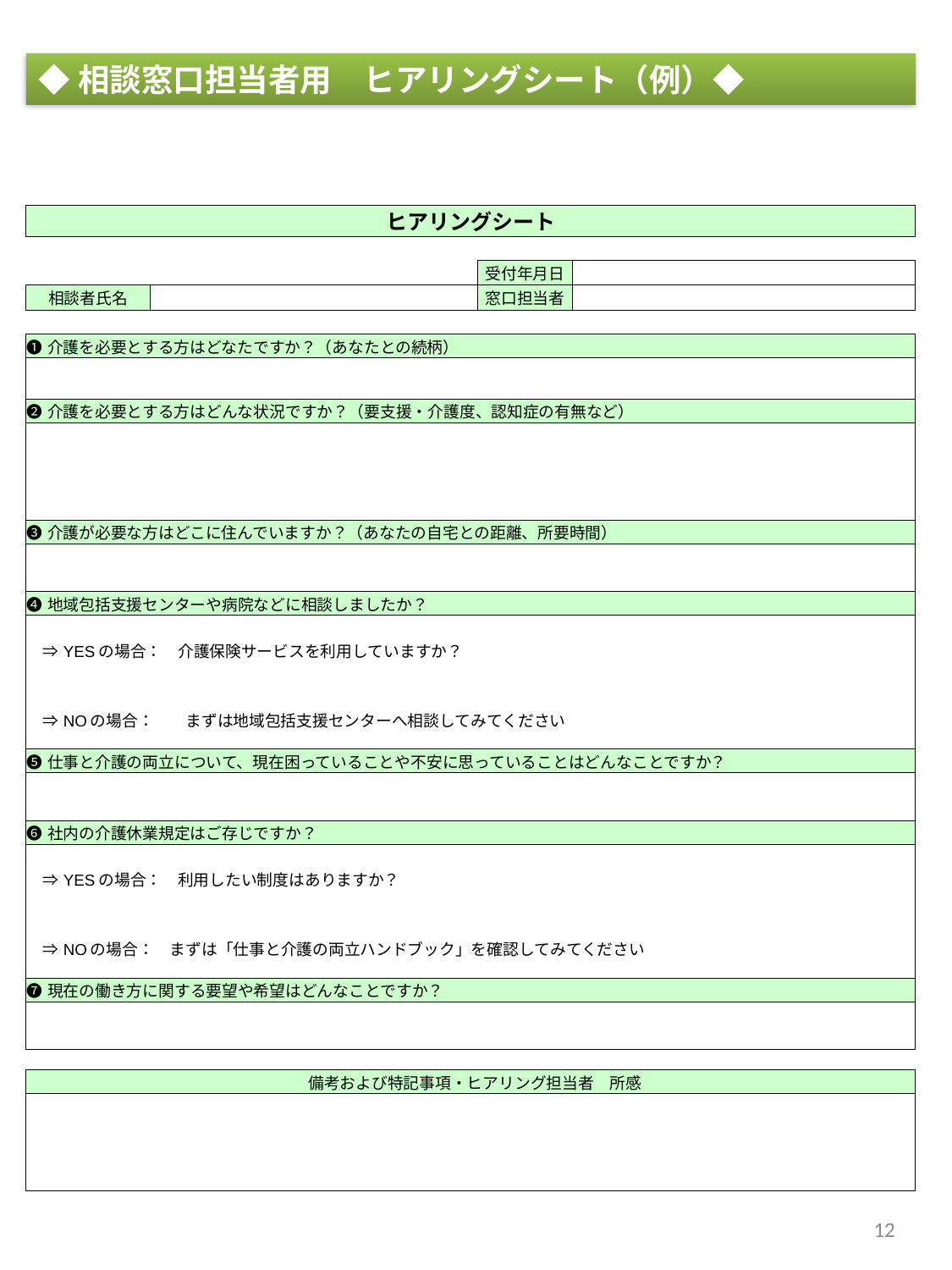

◆相談窓口担当者用　ヒアリングシート（例）◆
| ヒアリングシート |  |  |  |  |  |  |  |  |  |  |  |  |
| --- | --- | --- | --- | --- | --- | --- | --- | --- | --- | --- | --- | --- |
|  |  |  |  |  |  |  |  |  |  |  |  |  |
|  |  |  |  |  | 受付年月日 |  |  |  |  |  |  |  |
| 相談者氏名 |  |  |  |  | 窓口担当者 |  |  |  |  |  |  |  |
|  |  |  |  |  |  |  |  |  |  |  |  |  |
| ➊介護を必要とする方はどなたですか？（あなたとの続柄） |  |  |  |  |  |  |  |  |  |  |  |  |
|  |  |  |  |  |  |  |  |  |  |  |  |  |
| ➋介護を必要とする方はどんな状況ですか？（要支援・介護度、認知症の有無など） |  |  |  |  |  |  |  |  |  |  |  |  |
|  |  |  |  |  |  |  |  |  |  |  |  |  |
| ➌介護が必要な方はどこに住んでいますか？（あなたの自宅との距離、所要時間） |  |  |  |  |  |  |  |  |  |  |  |  |
|  |  |  |  |  |  |  |  |  |  |  |  |  |
| ➍地域包括支援センターや病院などに相談しましたか？ |  |  |  |  |  |  |  |  |  |  |  |  |
| ⇒YESの場合：　介護保険サービスを利用していますか？ 　⇒NOの場合：　　まずは地域包括支援センターへ相談してみてください |  |  |  |  |  |  |  |  |  |  |  |  |
| ➎仕事と介護の両立について、現在困っていることや不安に思っていることはどんなことですか？ |  |  |  |  |  |  |  |  |  |  |  |  |
|  |  |  |  |  |  |  |  |  |  |  |  |  |
| ➏社内の介護休業規定はご存じですか？ |  |  |  |  |  |  |  |  |  |  |  |  |
| ⇒YESの場合：　利用したい制度はありますか？ 　⇒NOの場合：　まずは「仕事と介護の両立ハンドブック」を確認してみてください |  |  |  |  |  |  |  |  |  |  |  |  |
| ➐現在の働き方に関する要望や希望はどんなことですか？ |  |  |  |  |  |  |  |  |  |  |  |  |
|  |  |  |  |  |  |  |  |  |  |  |  |  |
|  |  |  |  |  |  |  |  |  |  |  |  |  |
| 備考および特記事項・ヒアリング担当者　所感 |  |  |  |  |  |  |  |  |  |  |  |  |
|  |  |  |  |  |  |  |  |  |  |  |  |  |
12
12